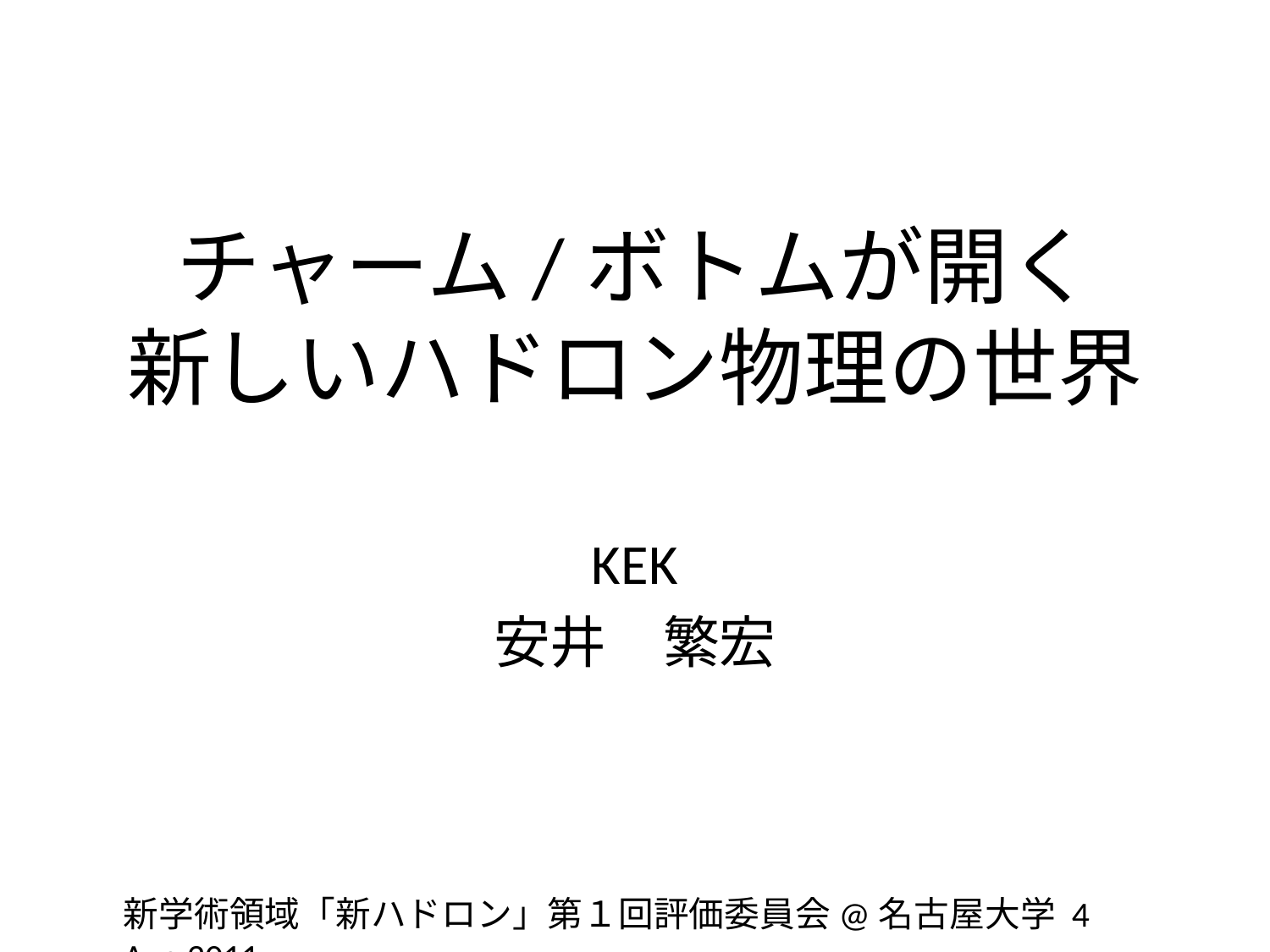

# チャーム/ボトムが開く 新しいハドロン物理の世界
KEK
安井　繁宏
新学術領域「新ハドロン」第１回評価委員会@名古屋大学 4 Aug 2011